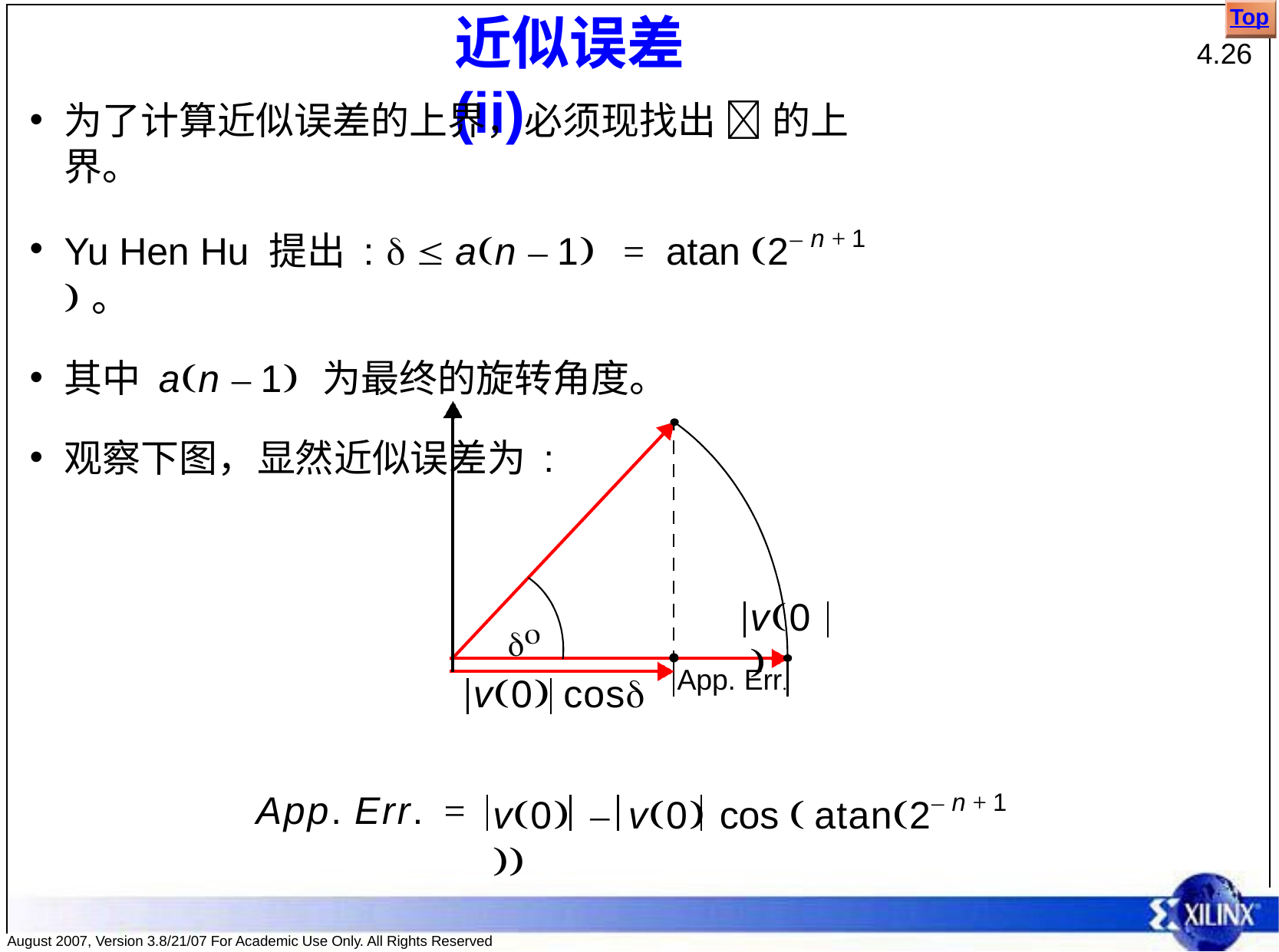

Top
# 近似误差 (ii)
4.26
为了计算近似误差的上界，必须现找出 δ 的上界。
Yu Hen Hu 提出 : δ ≤ a(n – 1)	=	atan (2– n + 1 )。
其中 a(n – 1) 为最终的旋转角度。
观察下图，显然近似误差为 :

δο
v(0)

App. Err.

v(0) cosδ

App. Err.	=
v(0)	–	v(0) cos ( atan(2– n + 1 ))

August 2007, Version 3.8/21/07 For Academic Use Only. All Rights Reserved